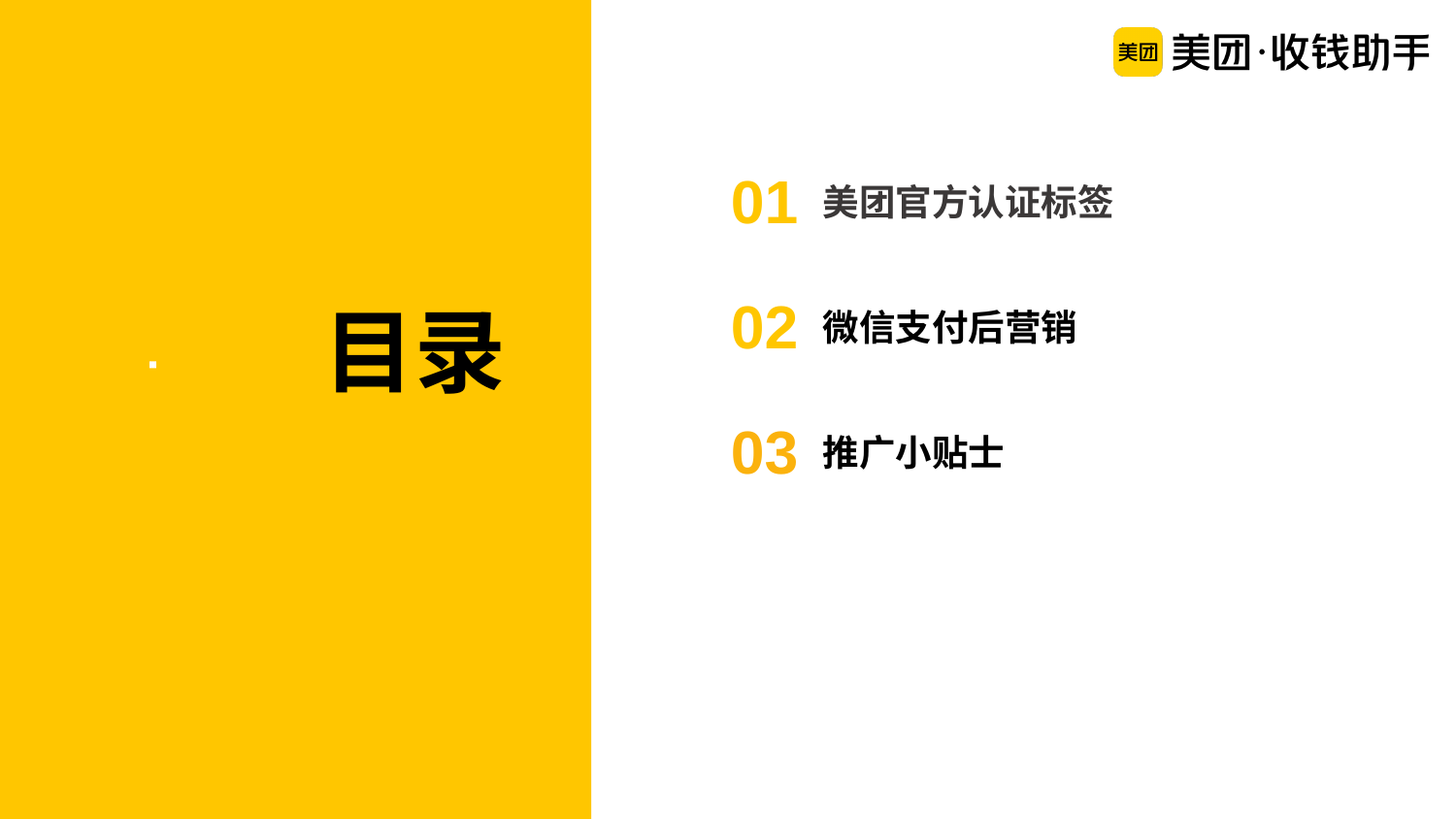

01
美团官方认证标签
02
微信支付后营销
目录

03
推广小贴士